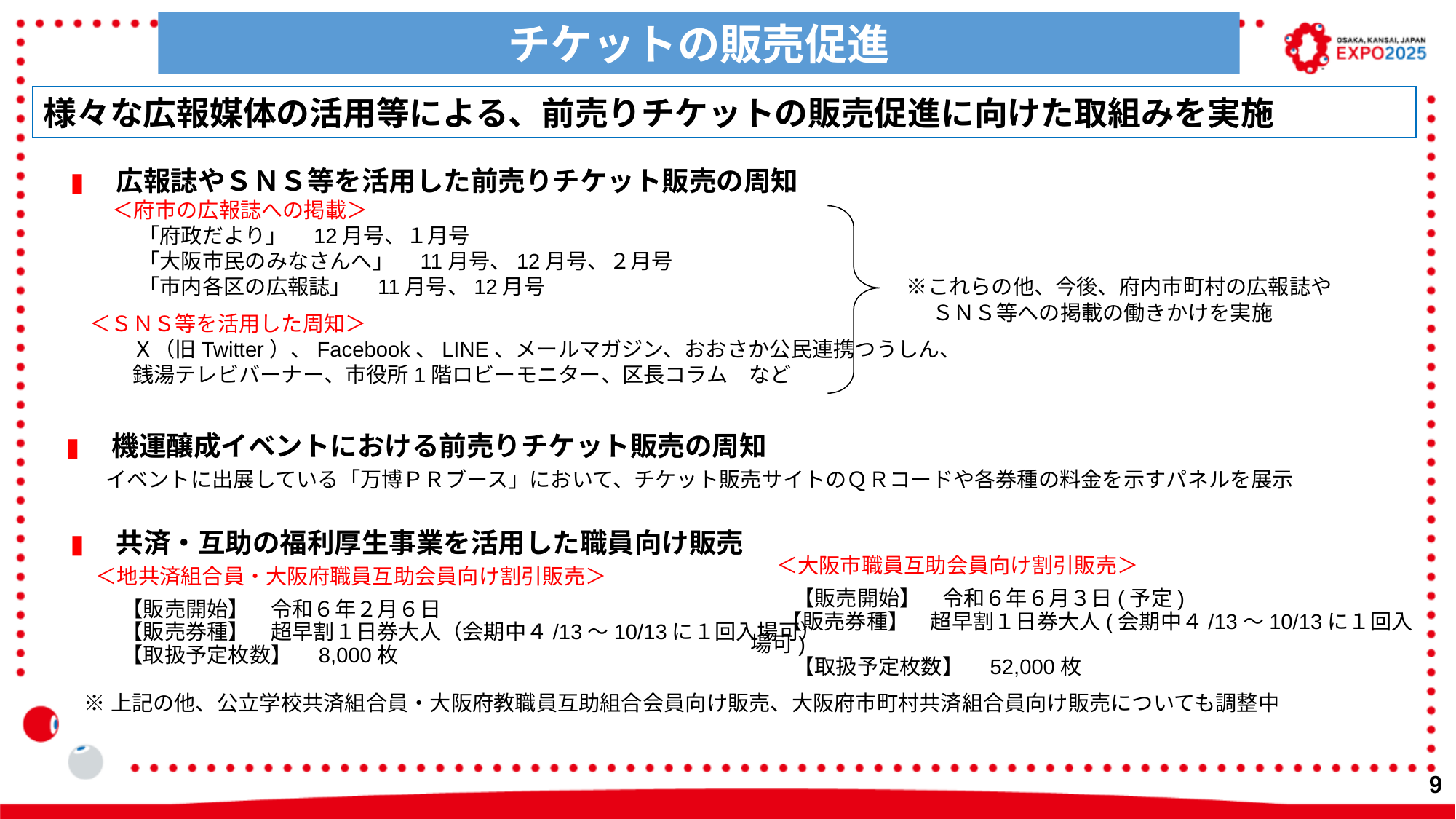

チケットの販売促進
様々な広報媒体の活用等による、前売りチケットの販売促進に向けた取組みを実施
▮　広報誌やＳＮＳ等を活用した前売りチケット販売の周知
　　＜府市の広報誌への掲載＞
　 　　「府政だより」　12月号、１月号
　 　　「大阪市民のみなさんへ」　11月号、12月号、２月号
 　　　「市内各区の広報誌」　11月号、12月号

　　※これらの他、今後、府内市町村の広報誌や
　　　 ＳＮＳ等への掲載の働きかけを実施
＜ＳＮＳ等を活用した周知＞
　　Ｘ（旧Twitter）、Facebook、LINE、メールマガジン、おおさか公民連携つうしん、
　　銭湯テレビバーナー、市役所1階ロビーモニター、区長コラム　など
▮　機運醸成イベントにおける前売りチケット販売の周知
　   イベントに出展している「万博ＰＲブース」において、チケット販売サイトのＱＲコードや各券種の料金を示すパネルを展示
▮　共済・互助の福利厚生事業を活用した職員向け販売
　＜地共済組合員・大阪府職員互助会員向け割引販売＞
　　  【販売開始】　令和６年２月６日
　  　【販売券種】　超早割１日券大人（会期中４/13～10/13に１回入場可）
　　  【取扱予定枚数】　8,000枚

   ※上記の他、公立学校共済組合員・大阪府教職員互助組合会員向け販売、大阪府市町村共済組合員向け販売についても調整中
　＜大阪市職員互助会員向け割引販売＞
　　【販売開始】　令和６年６月３日(予定)
　  【販売券種】　超早割１日券大人(会期中４/13～10/13に１回入場可)
　　【取扱予定枚数】　52,000枚
9